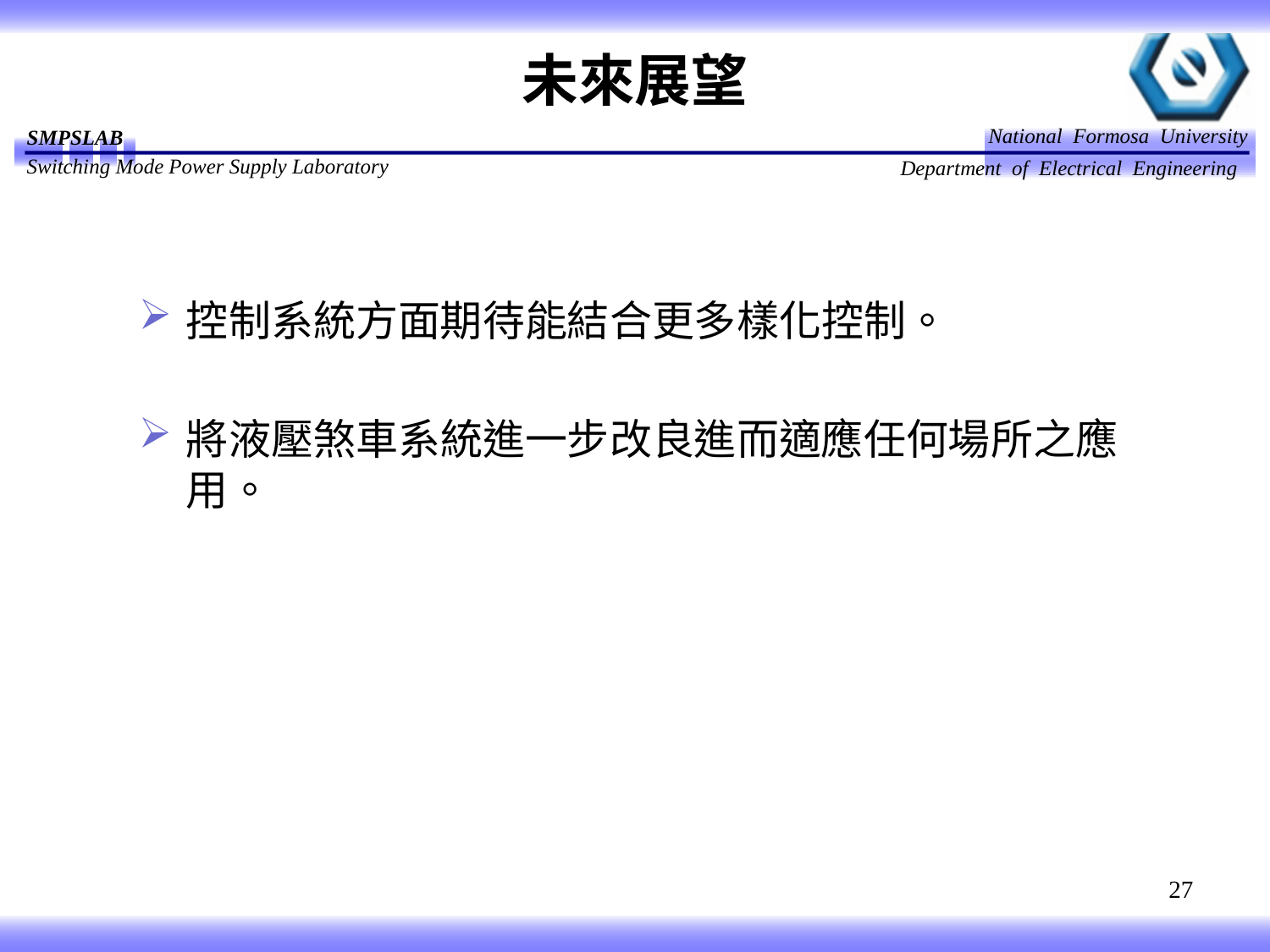

# 未來展望

控制系統方面期待能結合更多樣化控制。

將液壓煞車系統進一步改良進而適應任何場所之應用。
27